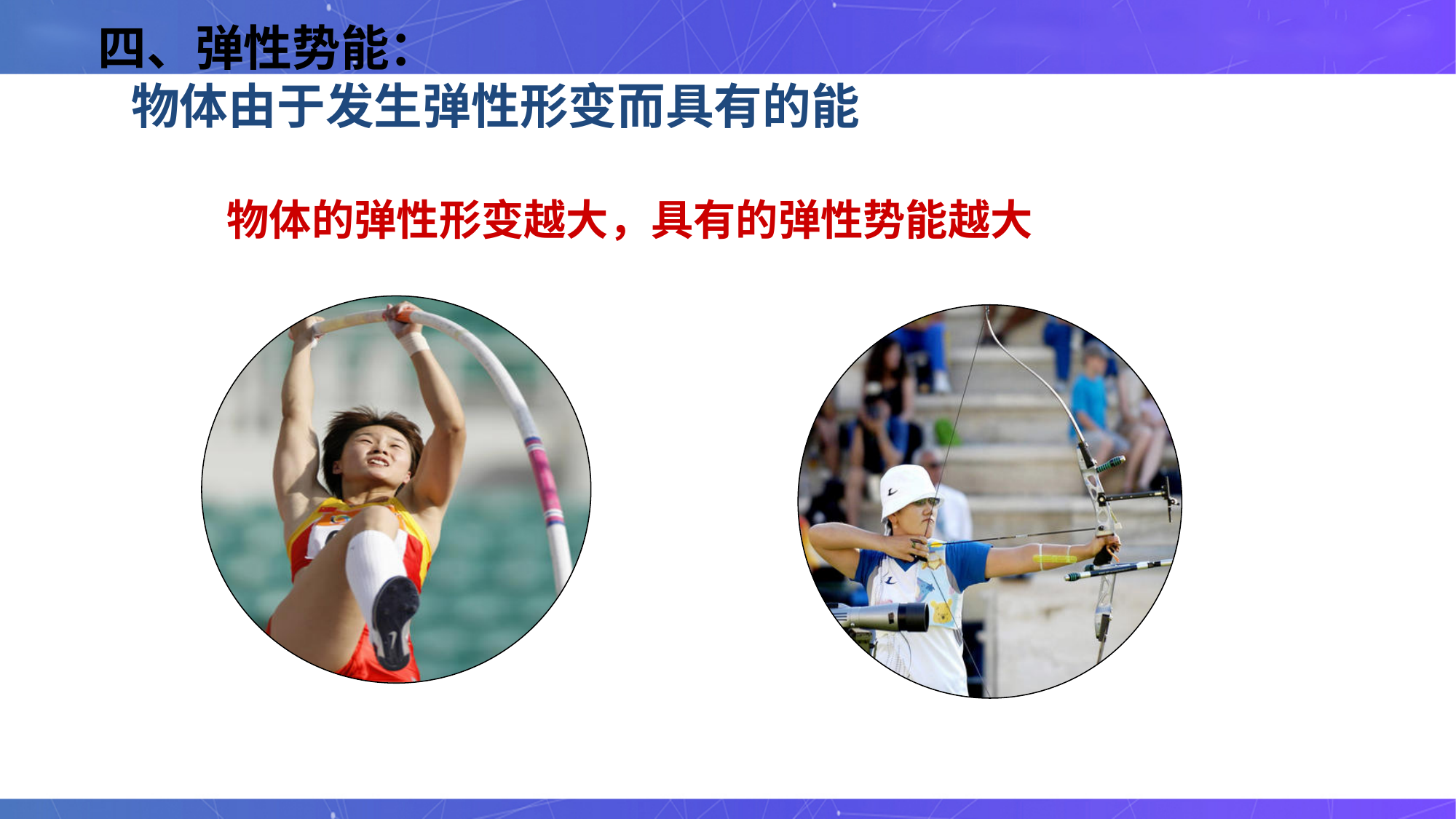

四、弹性势能：
   物体由于发生弹性形变而具有的能
物体的弹性形变越大，具有的弹性势能越大